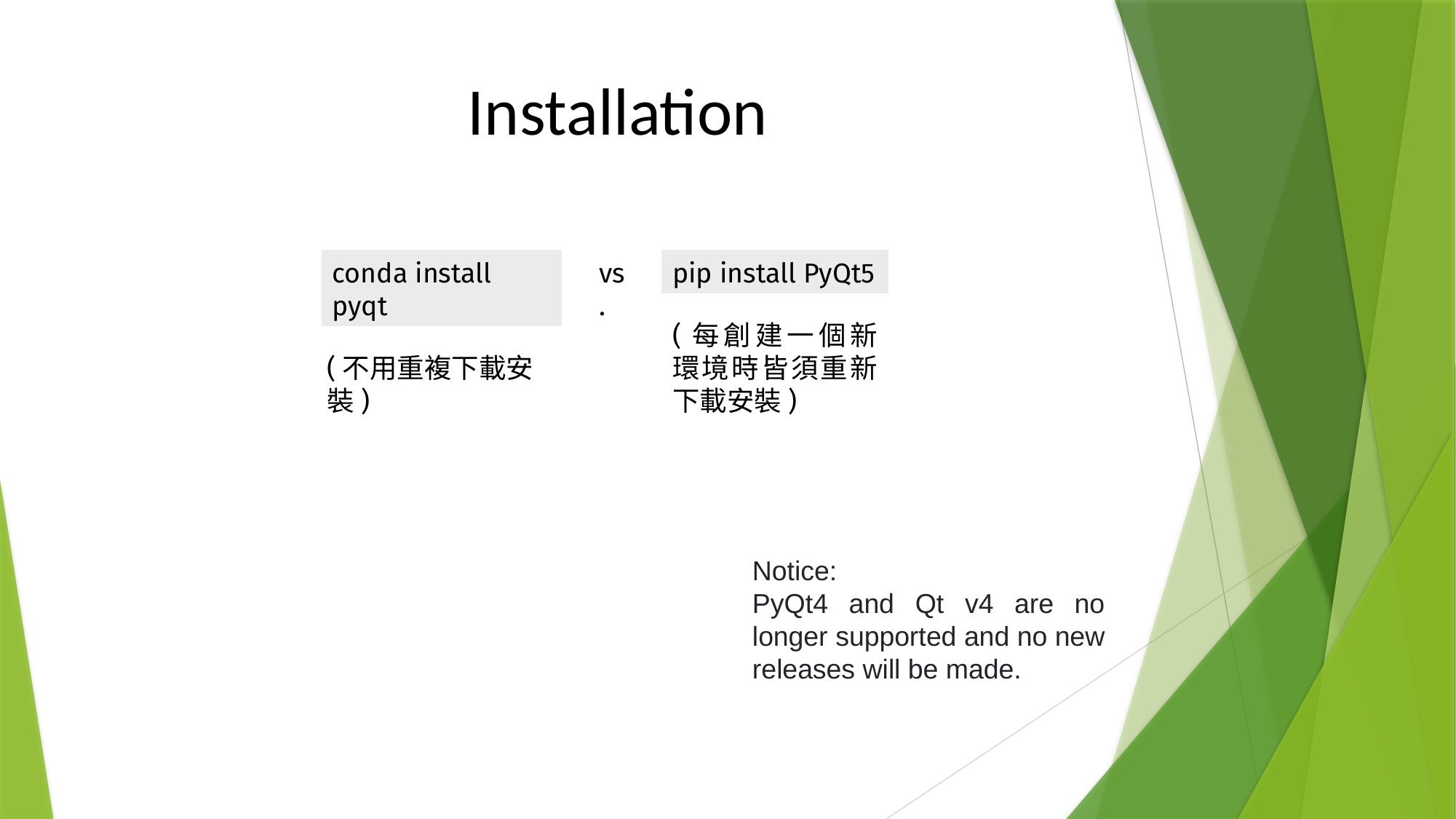

Installation
conda install pyqt
vs.
pip install PyQt5
(每創建一個新環境時皆須重新下載安裝)
(不用重複下載安裝)
Notice:
PyQt4 and Qt v4 are no longer supported and no new releases will be made.